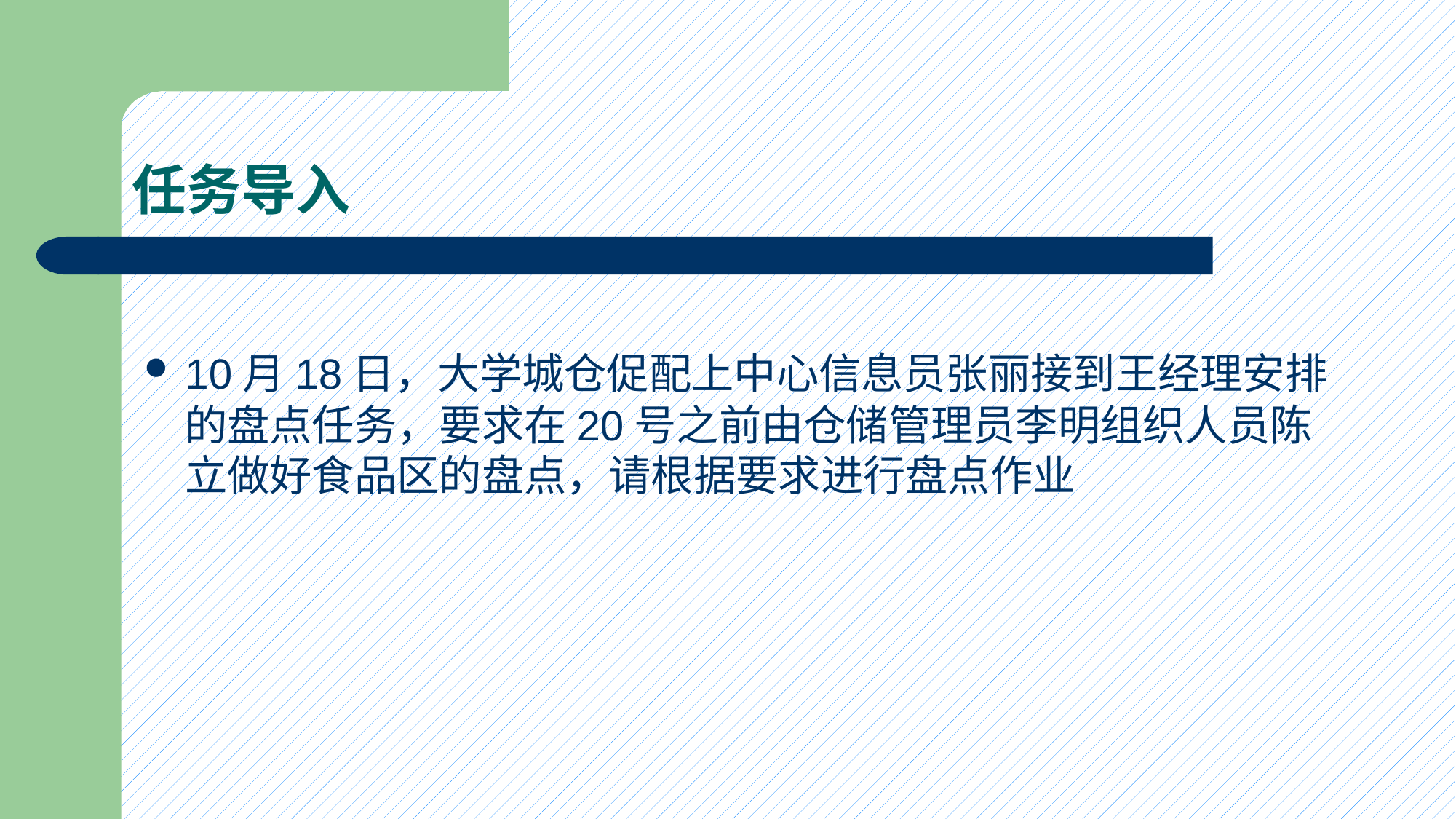

# 任务导入

10月18日，大学城仓促配上中心信息员张丽接到王经理安排的盘点任务，要求在20号之前由仓储管理员李明组织人员陈立做好食品区的盘点，请根据要求进行盘点作业